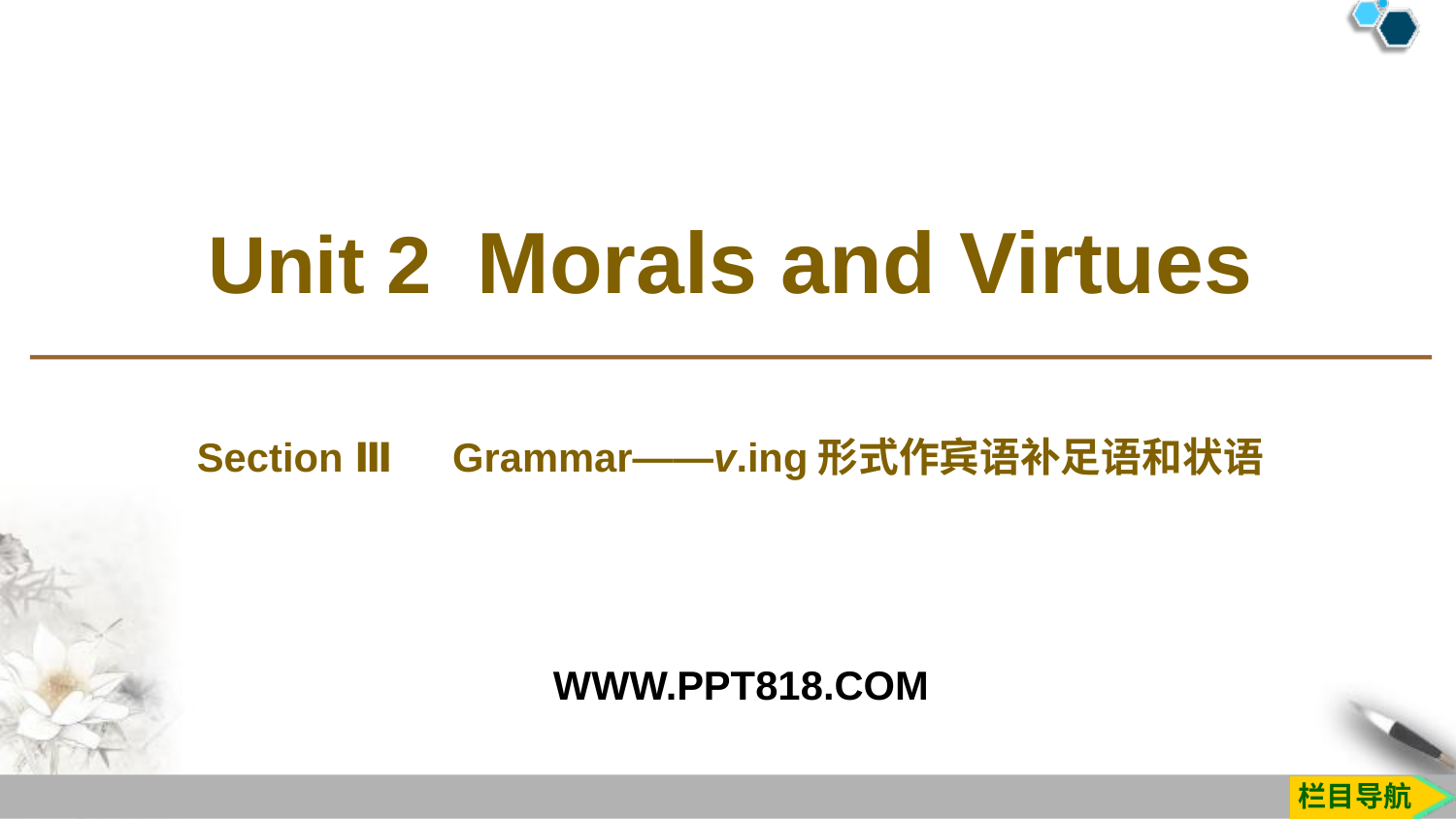

Unit 2  Morals and Virtues

Section Ⅲ　Grammar——v.­ing形式作宾语补足语和状语
WWW.PPT818.COM